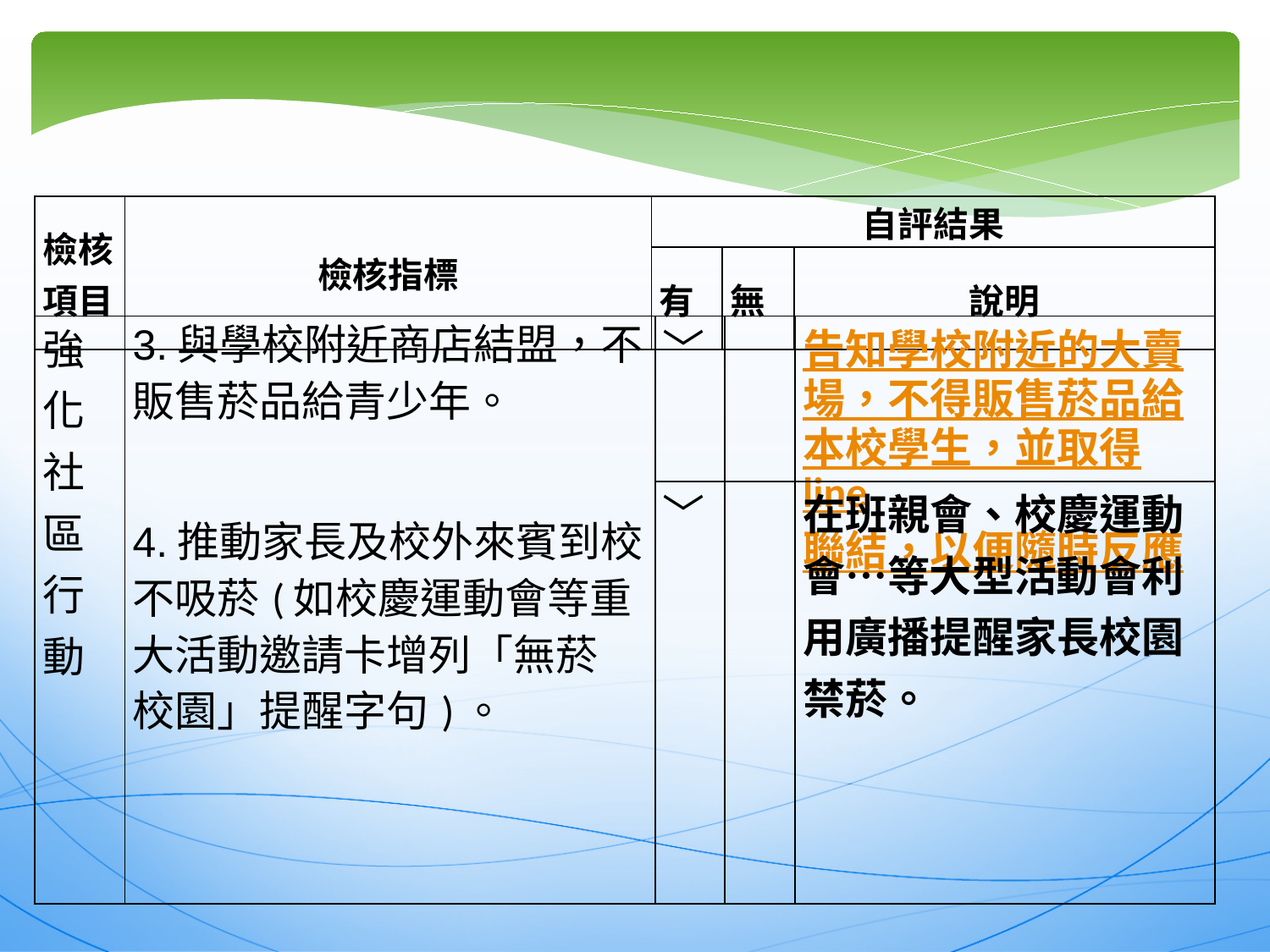

| 檢核 項目 | 檢核指標 | 自評結果 |  |  |
| --- | --- | --- | --- | --- |
|  |  | 有 | 無 | 說明 |
| 強化社區行動 | 3.與學校附近商店結盟，不 販售菸品給青少年。 4.推動家長及校外來賓到校 不吸菸(如校慶運動會等重 大活動邀請卡增列「無菸 校園」提醒字句)。 | ﹀ |  | 告知學校附近的大賣場，不得販售菸品給本校學生，並取得line聯結，以便隨時反應 |
| --- | --- | --- | --- | --- |
|  |  | ﹀ |  | 在班親會、校慶運動會…等大型活動會利用廣播提醒家長校園禁菸。 |